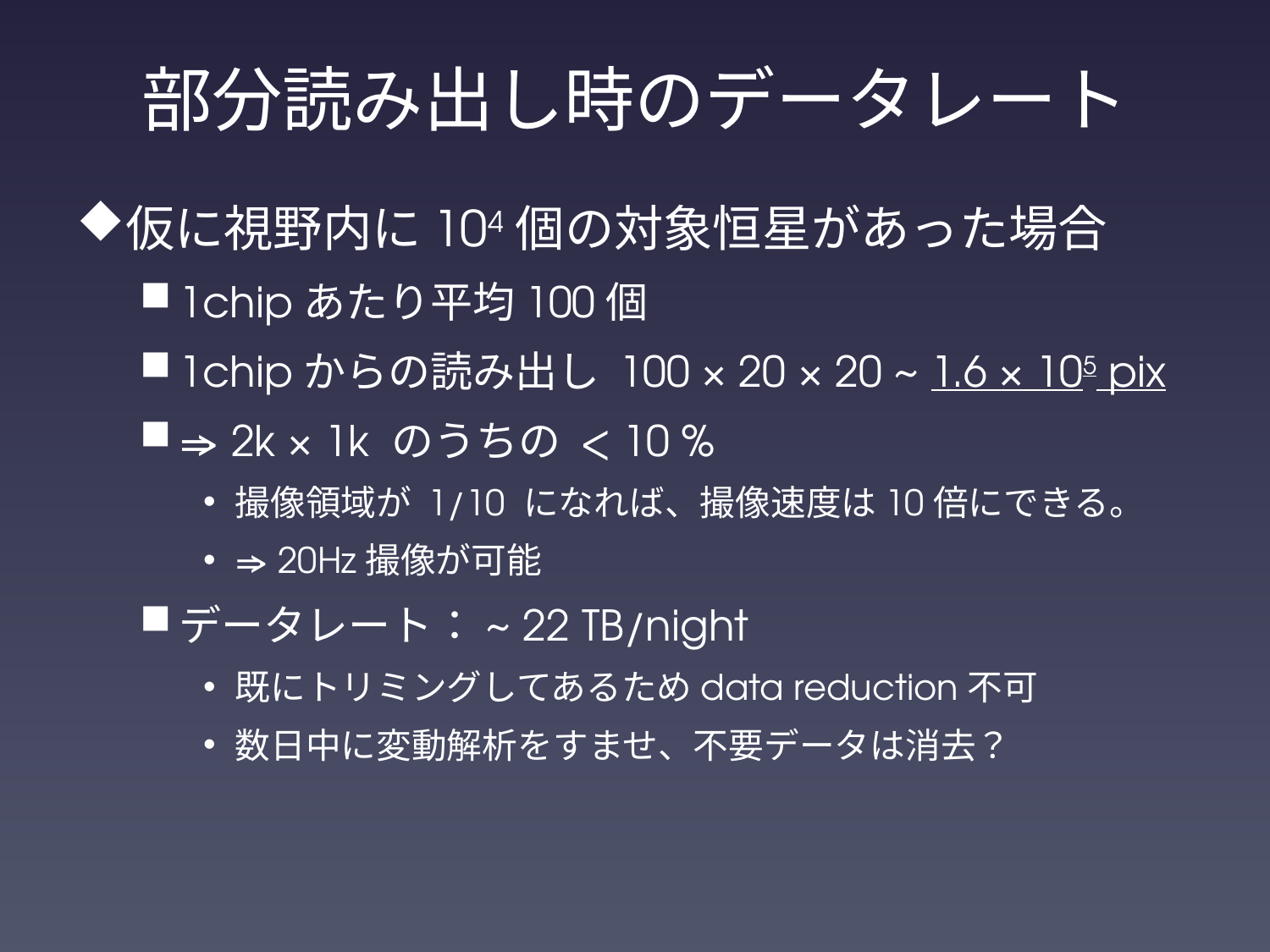

# 部分読み出し時のデータレート
仮に視野内に104個の対象恒星があった場合
1chipあたり平均100個
1chipからの読み出し 100 × 20 × 20 ~ 1.6 × 105 pix
⇒ 2k × 1k のうちの < 10 %
撮像領域が 1/10 になれば、撮像速度は10倍にできる。
⇒ 20Hz撮像が可能
データレート：~ 22 TB/night
既にトリミングしてあるためdata reduction不可
数日中に変動解析をすませ、不要データは消去？